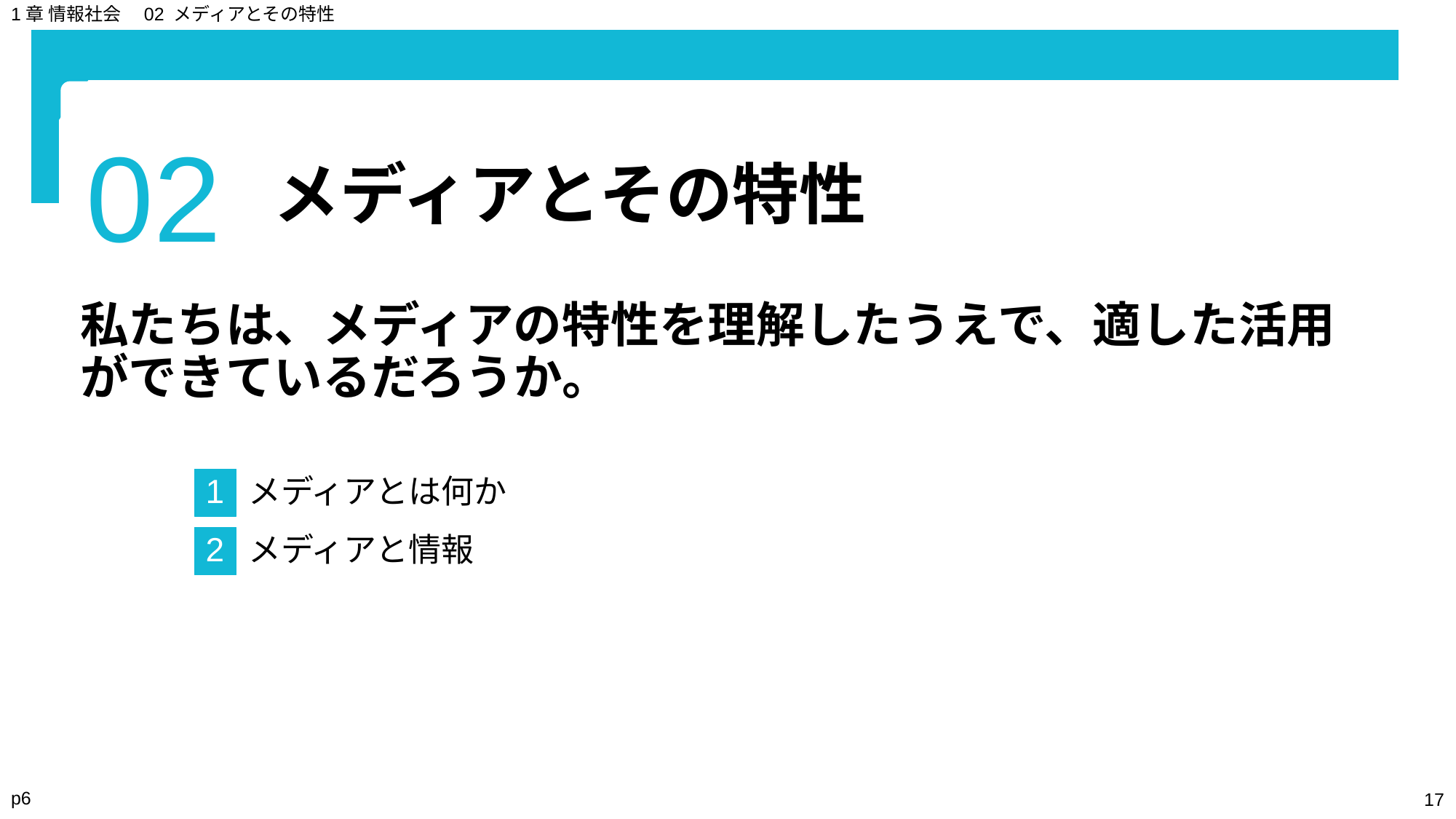

1章 情報社会　02 メディアとその特性

02
# メディアとその特性
私たちは、メディアの特性を理解したうえで、適した活用ができているだろうか。
1
メディアとは何か
2
メディアと情報
p6
17